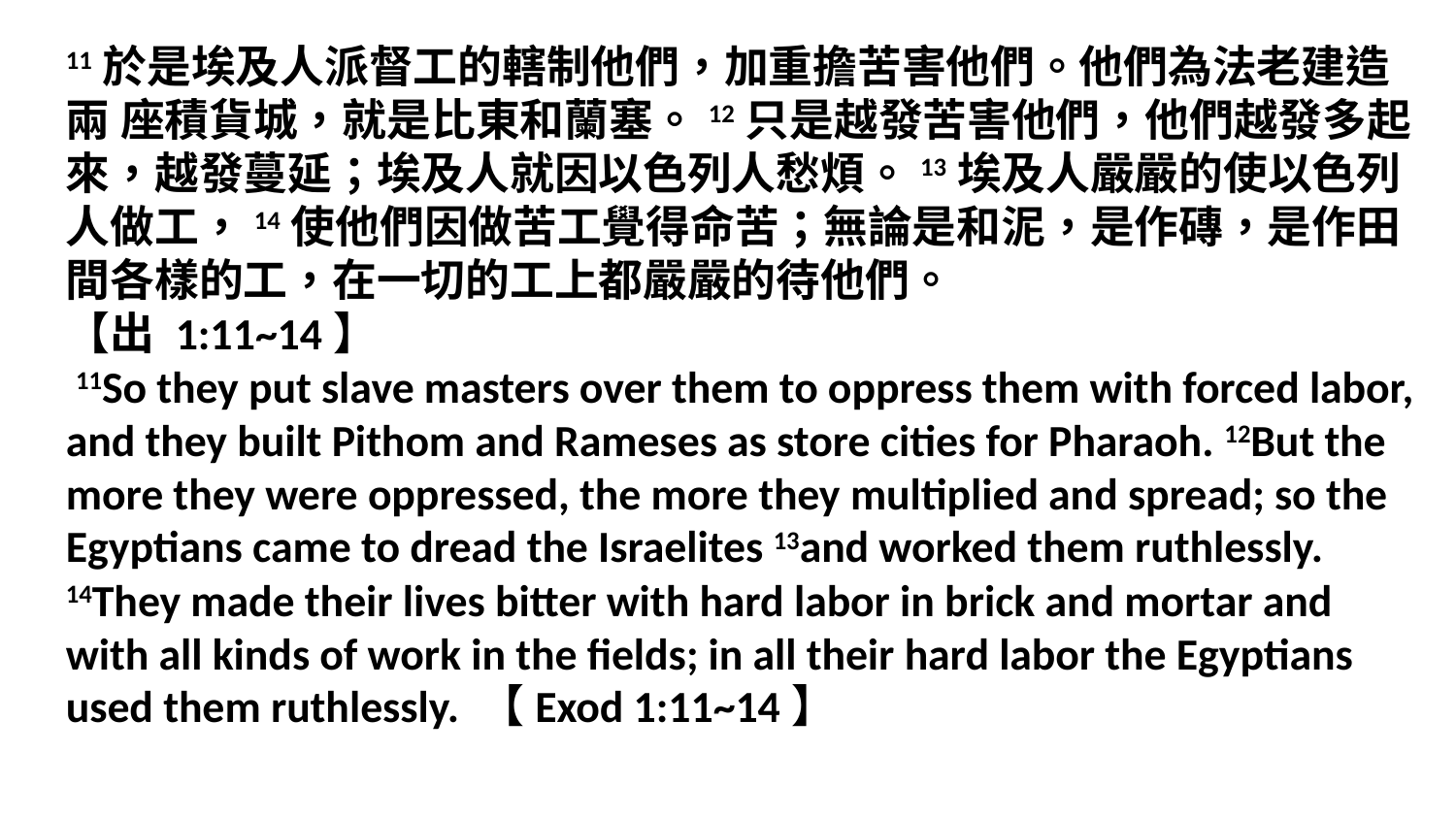

11於是埃及人派督工的轄制他們，加重擔苦害他們。他們為法老建造兩 座積貨城，就是比東和蘭塞。12只是越發苦害他們，他們越發多起來，越發蔓延；埃及人就因以色列人愁煩。13埃及人嚴嚴的使以色列人做工，14使他們因做苦工覺得命苦；無論是和泥，是作磚，是作田間各樣的工，在一切的工上都嚴嚴的待他們。
【出 1:11~14】
 11So they put slave masters over them to oppress them with forced labor, and they built Pithom and Rameses as store cities for Pharaoh. 12But the more they were oppressed, the more they multiplied and spread; so the Egyptians came to dread the Israelites 13and worked them ruthlessly. 14They made their lives bitter with hard labor in brick and mortar and with all kinds of work in the fields; in all their hard labor the Egyptians used them ruthlessly. 【Exod 1:11~14】